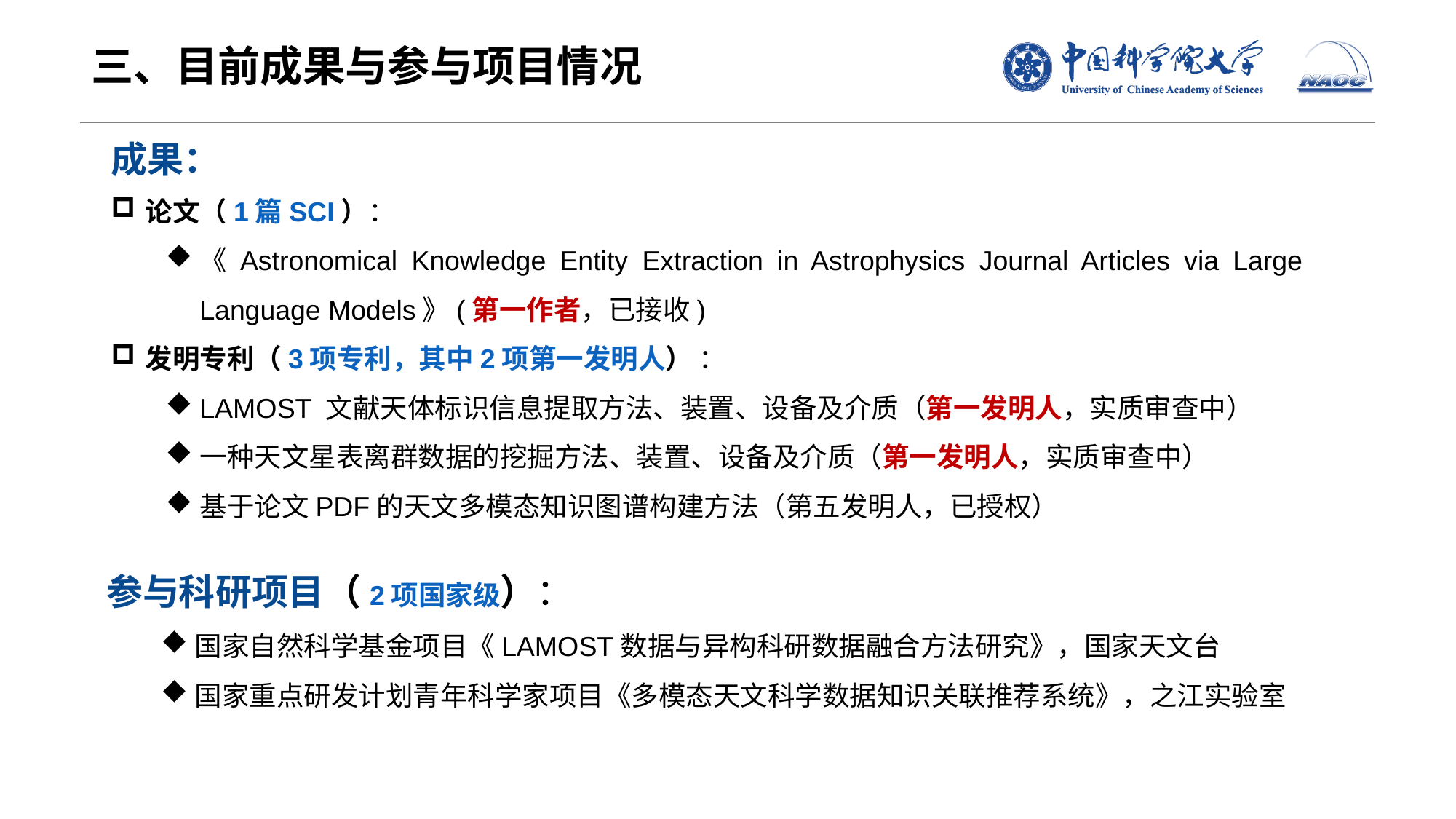

# 三、目前成果与参与项目情况
成果：
论文（1篇SCI）：
《Astronomical Knowledge Entity Extraction in Astrophysics Journal Articles via Large Language Models》(第一作者，已接收)
发明专利（3项专利，其中2项第一发明人） ：
LAMOST 文献天体标识信息提取方法、装置、设备及介质（第一发明人，实质审查中）
一种天文星表离群数据的挖掘方法、装置、设备及介质（第一发明人，实质审查中）
基于论文PDF的天文多模态知识图谱构建方法（第五发明人，已授权）
参与科研项目（2项国家级）：
国家自然科学基金项目《LAMOST数据与异构科研数据融合方法研究》，国家天文台
国家重点研发计划青年科学家项目《多模态天文科学数据知识关联推荐系统》，之江实验室